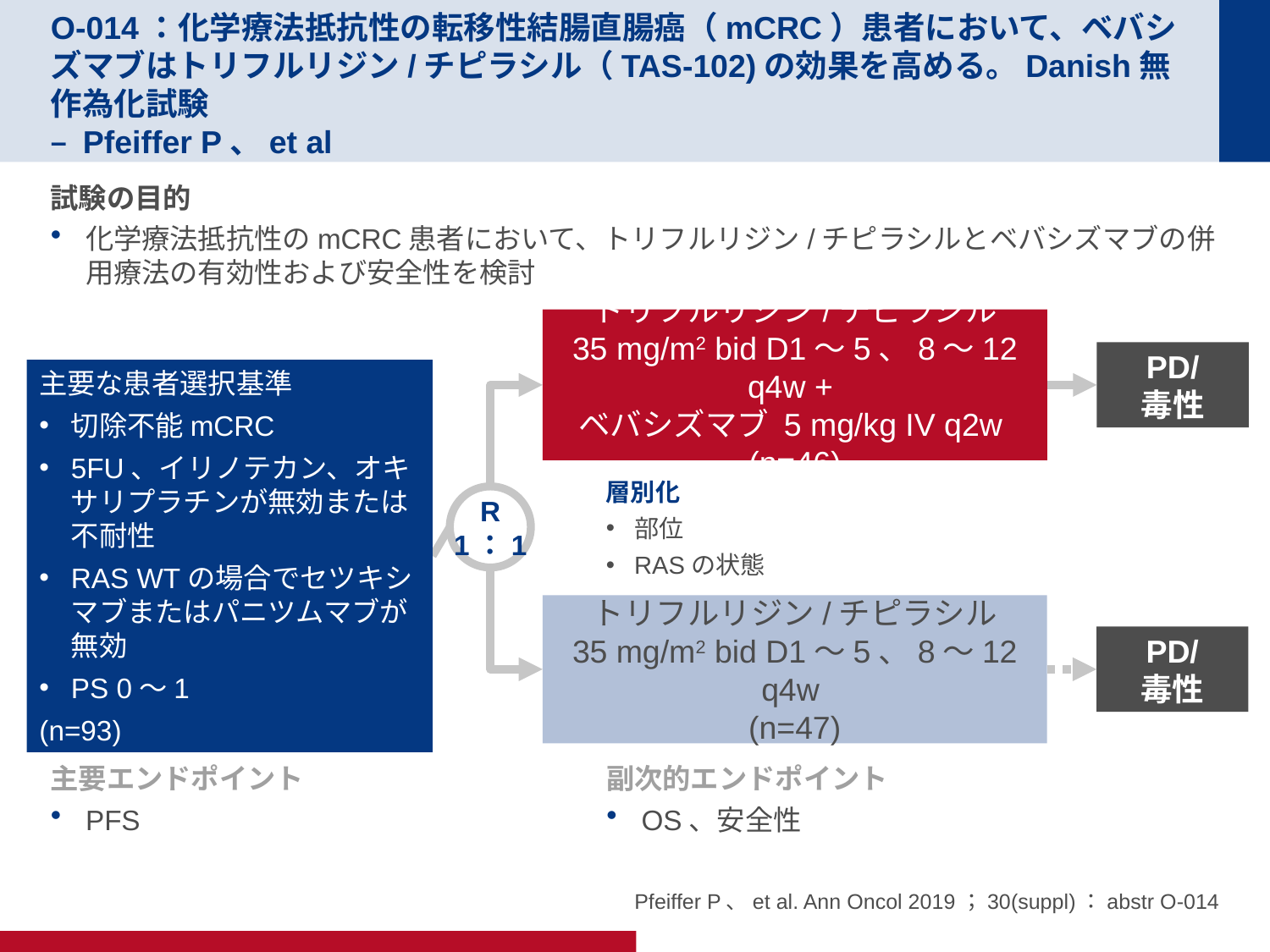

# O-014：化学療法抵抗性の転移性結腸直腸癌（mCRC）患者において、ベバシズマブはトリフルリジン/チピラシル（TAS-102)の効果を高める。Danish無作為化試験 – Pfeiffer P、et al
試験の目的
化学療法抵抗性のmCRC患者において、トリフルリジン/チピラシルとベバシズマブの併用療法の有効性および安全性を検討
トリフルリジン/チピラシル 35 mg/m2 bid D1～5、8～12 q4w +
ベバシズマブ 5 mg/kg IV q2w
(n=46)
PD/
毒性
主要な患者選択基準
切除不能mCRC
5FU、イリノテカン、オキサリプラチンが無効または不耐性
RAS WTの場合でセツキシマブまたはパニツムマブが無効
PS 0～1
(n=93)
層別化
部位
RASの状態
R
1：1
トリフルリジン/チピラシル 35 mg/m2 bid D1～5、8～12 q4w
(n=47)
PD/
毒性
主要エンドポイント
PFS

副次的エンドポイント
OS、安全性
Pfeiffer P、et al. Ann Oncol 2019；30(suppl)：abstr O-014